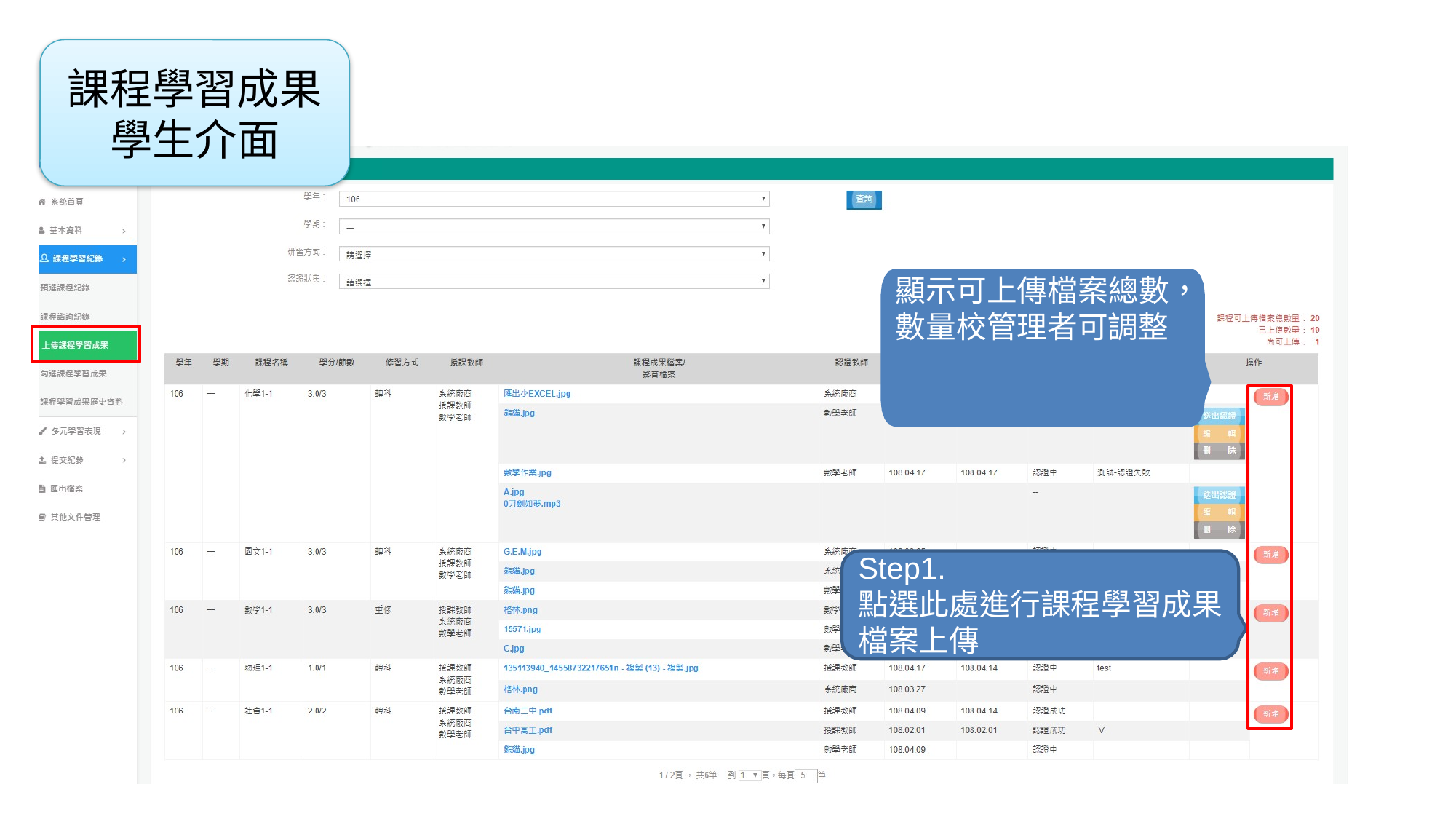

課程學習成果學生介面
# 上傳課程學習成果

顯示可上傳檔案總數，
數量校管理者可調整

Step1.
點選此處進行課程學習成果 檔案上傳

20